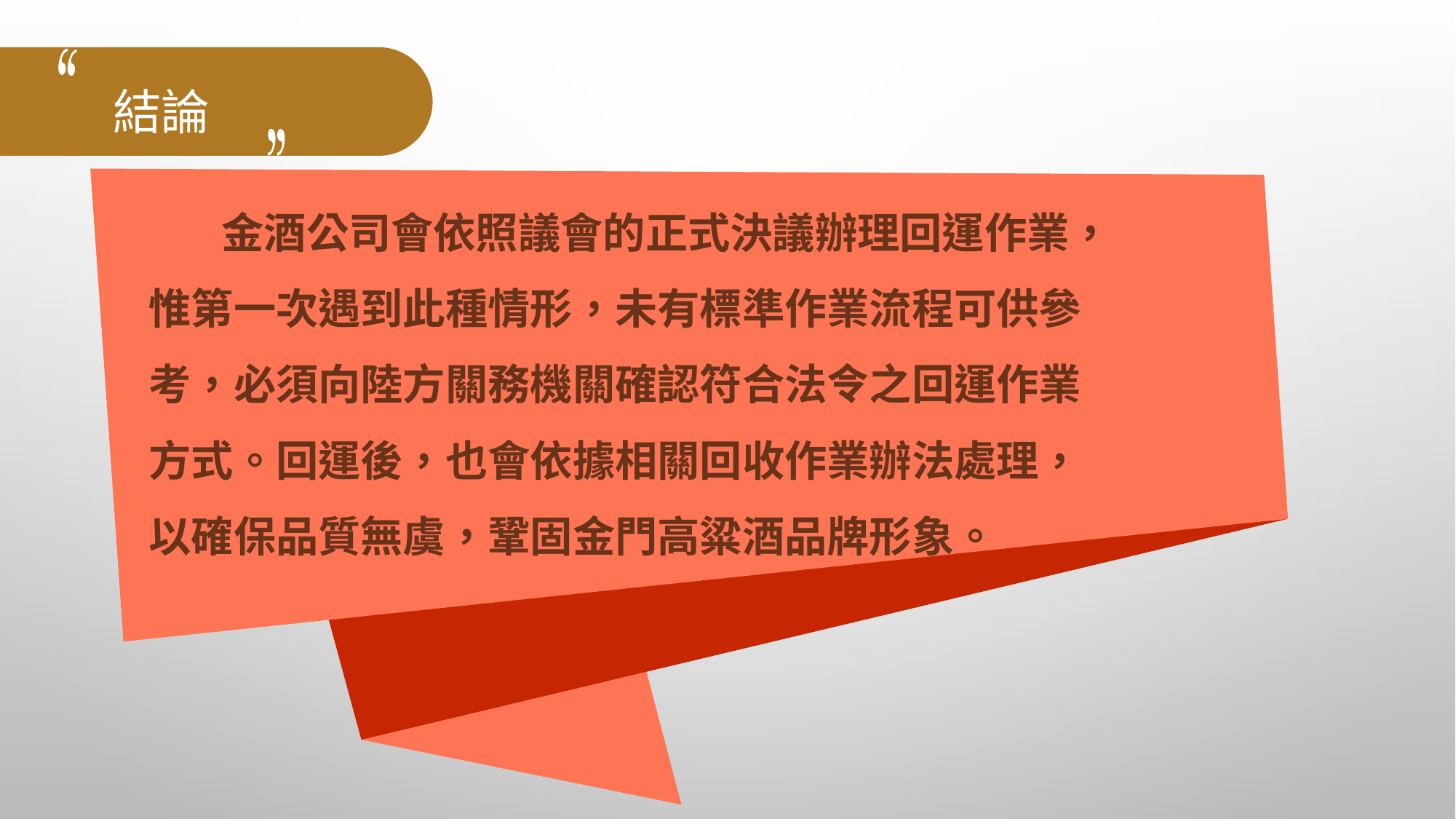

結論

　　金酒公司會依照議會的正式決議辦理回運作業，惟第一次遇到此種情形，未有標準作業流程可供參考，必須向陸方關務機關確認符合法令之回運作業方式。回運後，也會依據相關回收作業辦法處理，以確保品質無虞，鞏固金門高粱酒品牌形象。